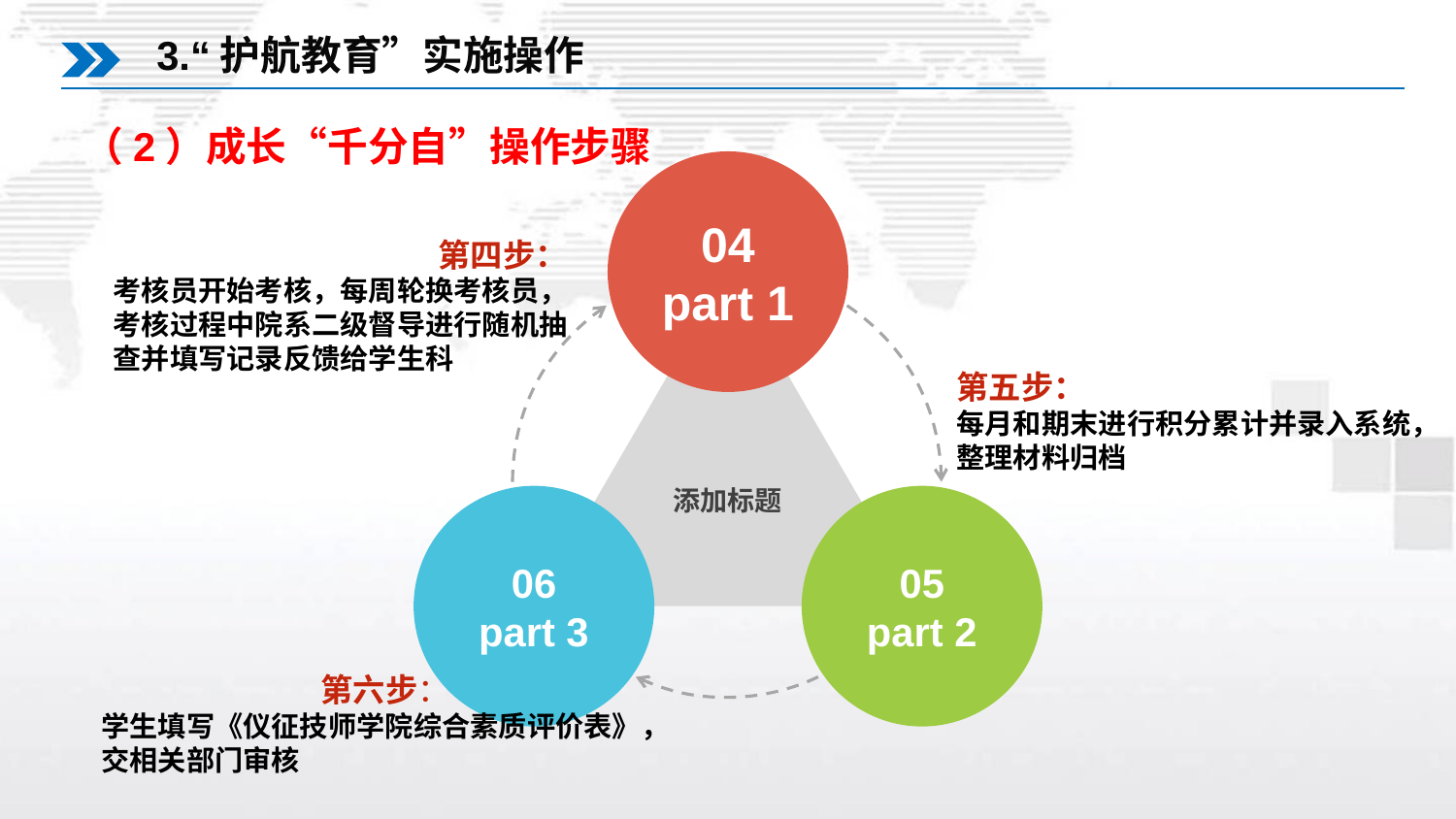

3.“护航教育”实施操作

（2）成长“千分自”操作步骤
04
part 1
04
第四步：
考核员开始考核，每周轮换考核员，
考核过程中院系二级督导进行随机抽
查并填写记录反馈给学生科
添加标题

第五步：
每月和期末进行积分累计并录入系统，
整理材料归档
06
part 3
05
part 2
第六步：
学生填写《仪征技师学院综合素质评价表》，
交相关部门审核